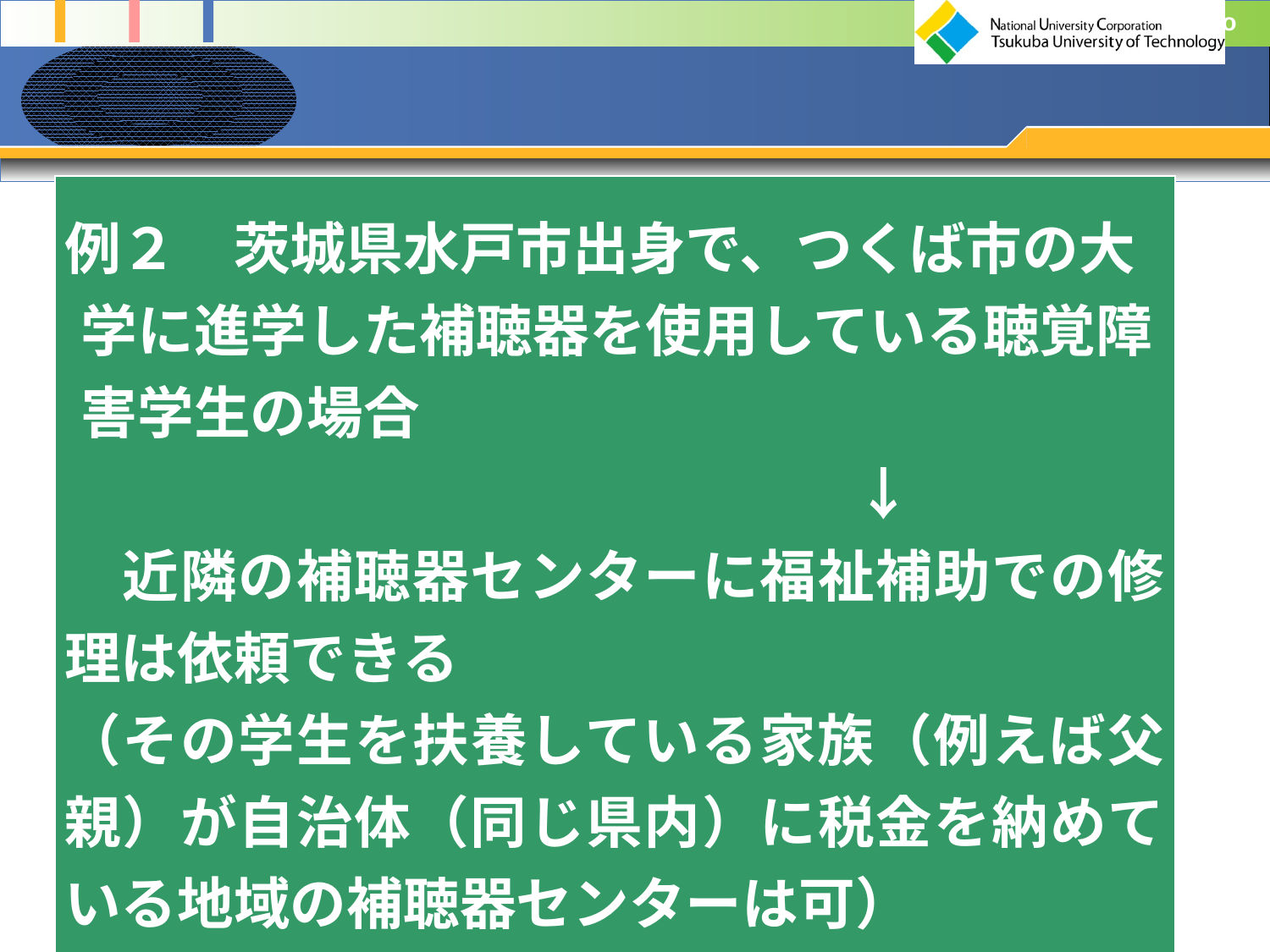

#
| 例２　茨城県水戸市出身で、つくば市の大学に進学した補聴器を使用している聴覚障害学生の場合 　　　　　　　　　　　　　　↓ 　近隣の補聴器センターに福祉補助での修理は依頼できる （その学生を扶養している家族（例えば父親）が自治体（同じ県内）に税金を納めている地域の補聴器センターは可） |
| --- |